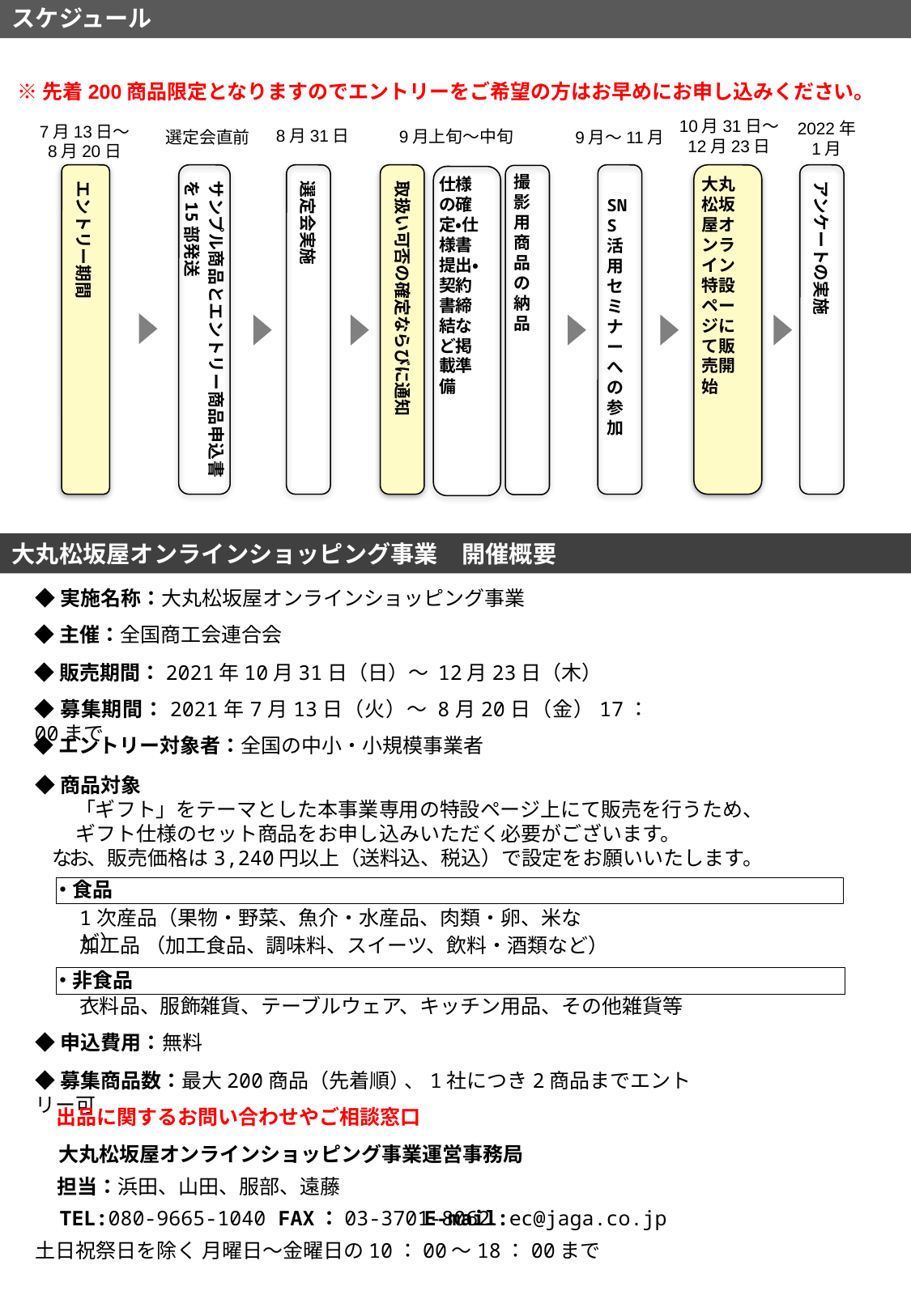

スケジュール
※先着200商品限定となりますのでエントリーをご希望の方はお早めにお申し込みください。
10月31日～
12月23日
2022年
1月
7月13日～
8月20日
8月31日
9月上旬～中旬
選定会直前
9月～11月

撮影用商品の納品
SNS活用セミナーへの参加

仕様の確定・仕様書提出・契約書締結など掲載準備
大丸松坂屋オンライン特設ページにて販売開始
エントリー期間
サンプル商品とエントリー商品申込書を15部発送
選定会実施
取扱い可否の確定ならびに通知
アンケートの実施

大丸松坂屋オンラインショッピング事業　開催概要
◆実施名称：大丸松坂屋オンラインショッピング事業
◆主催：全国商工会連合会
◆販売期間：2021年10月31日（日）～ 12月23日（木）

◆募集期間：2021年7月13日（火）～ 8月20日（金）17：00まで
◆エントリー対象者：全国の中小・小規模事業者
◆商品対象
　　「ギフト」をテーマとした本事業専用の特設ページ上にて販売を行うため、
　　ギフト仕様のセット商品をお申し込みいただく必要がございます。
     なお、販売価格は3,240円以上（送料込、税込）で設定をお願いいたします。
・食品

1次産品（果物・野菜、魚介・水産品、肉類・卵、米など）
加工品 （加工食品、調味料、スイーツ、飲料・酒類など）
・非食品

衣料品、服飾雑貨、テーブルウェア、キッチン用品、その他雑貨等
◆申込費用：無料
◆募集商品数：最大200商品（先着順）、1社につき2商品までエントリー可
出品に関するお問い合わせやご相談窓口
大丸松坂屋オンラインショッピング事業運営事務局
担当：浜田、山田、服部、遠藤
TEL:080-9665-1040 FAX：03-3701-8062
E-mail:ec@jaga.co.jp
土日祝祭日を除く 月曜日～金曜日の10：00～18：00まで